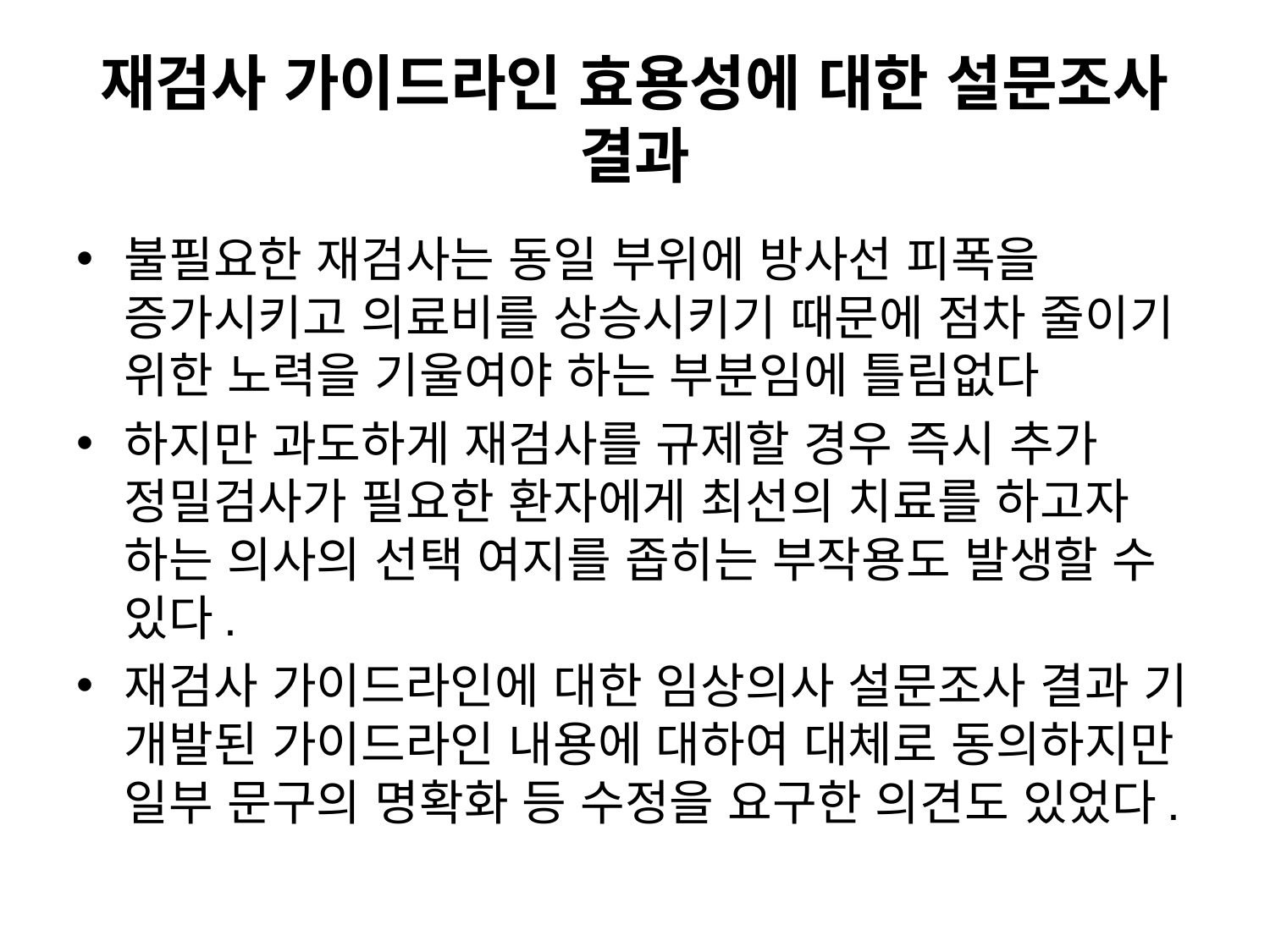

# 재검사 가이드라인 효용성에 대한 설문조사 결과
불필요한 재검사는 동일 부위에 방사선 피폭을 증가시키고 의료비를 상승시키기 때문에 점차 줄이기 위한 노력을 기울여야 하는 부분임에 틀림없다
하지만 과도하게 재검사를 규제할 경우 즉시 추가 정밀검사가 필요한 환자에게 최선의 치료를 하고자 하는 의사의 선택 여지를 좁히는 부작용도 발생할 수 있다.
재검사 가이드라인에 대한 임상의사 설문조사 결과 기 개발된 가이드라인 내용에 대하여 대체로 동의하지만 일부 문구의 명확화 등 수정을 요구한 의견도 있었다.